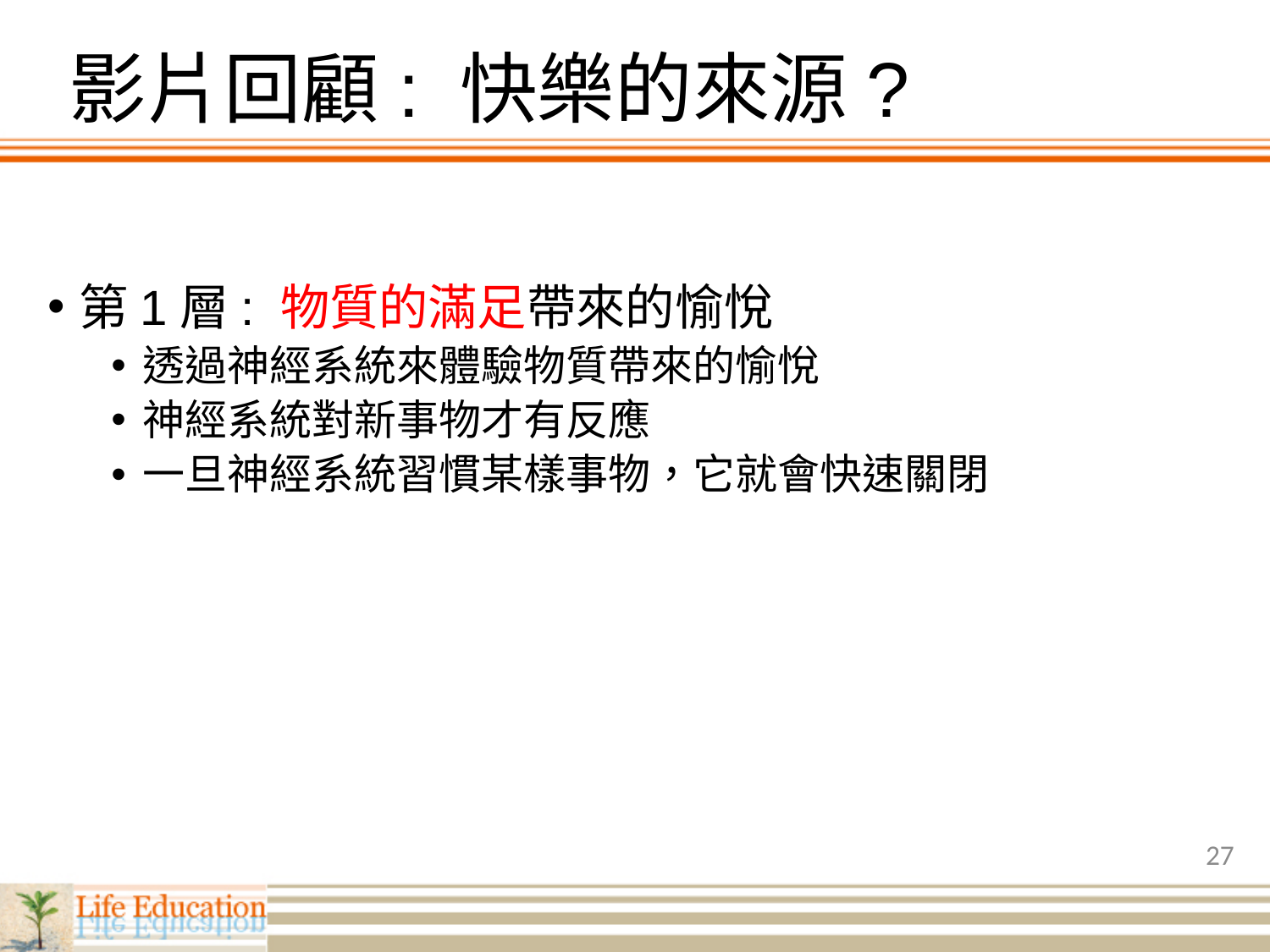

# 影片回顧: 快樂的來源?
第1層: 物質的滿足帶來的愉悅
透過神經系統來體驗物質帶來的愉悅
神經系統對新事物才有反應
一旦神經系統習慣某樣事物，它就會快速關閉
27